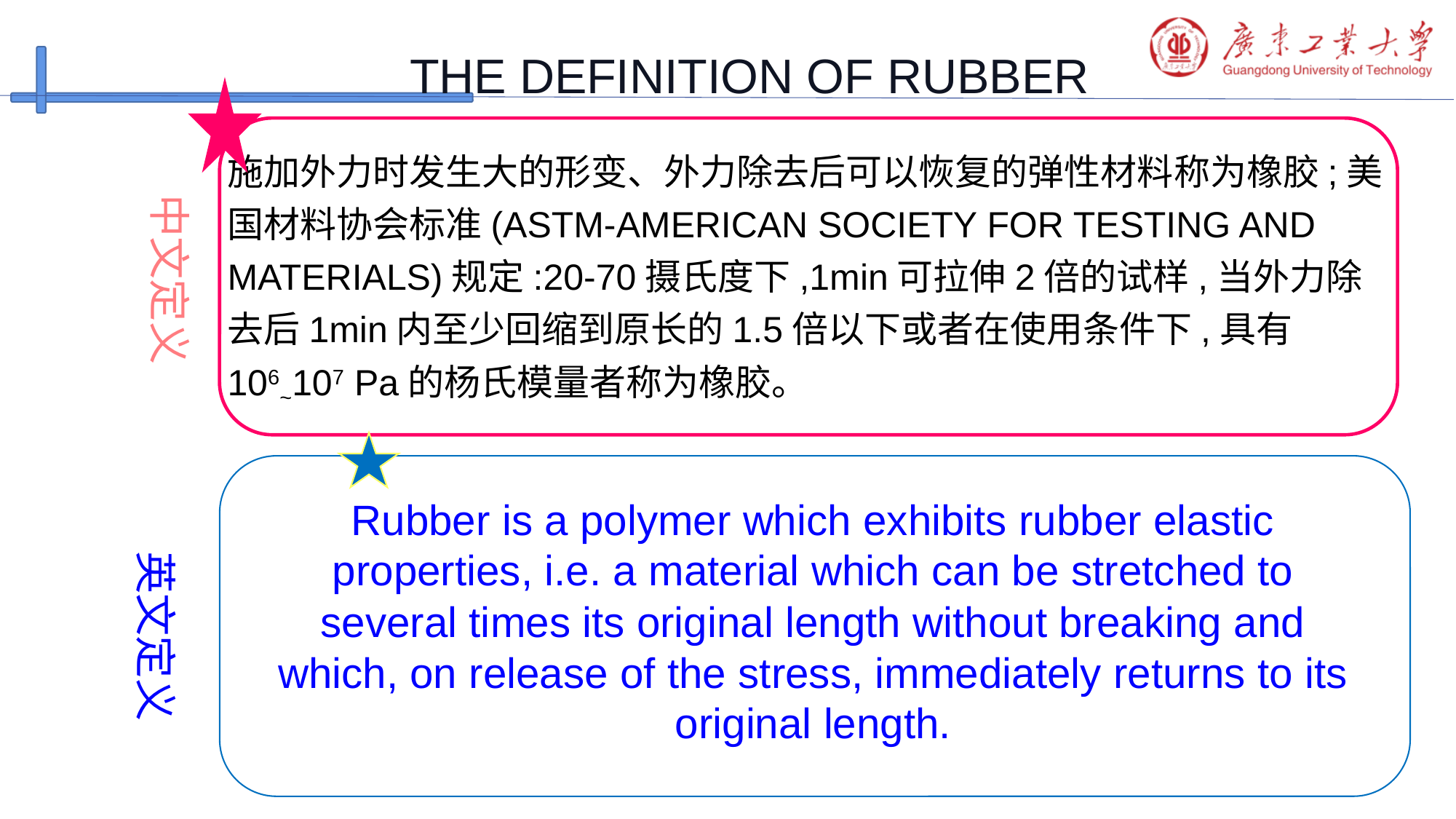

# The definition of rubber

中文定义
施加外力时发生大的形变、外力除去后可以恢复的弹性材料称为橡胶;美国材料协会标准(ASTM-American Society for Testing and Materials)规定:20-70摄氏度下,1min可拉伸2倍的试样,当外力除去后1min内至少回缩到原长的1.5倍以下或者在使用条件下,具有106~107 Pa的杨氏模量者称为橡胶。

Rubber is a polymer which exhibits rubber elastic properties, i.e. a material which can be stretched to several times its original length without breaking and which, on release of the stress, immediately returns to its original length.
英文定义